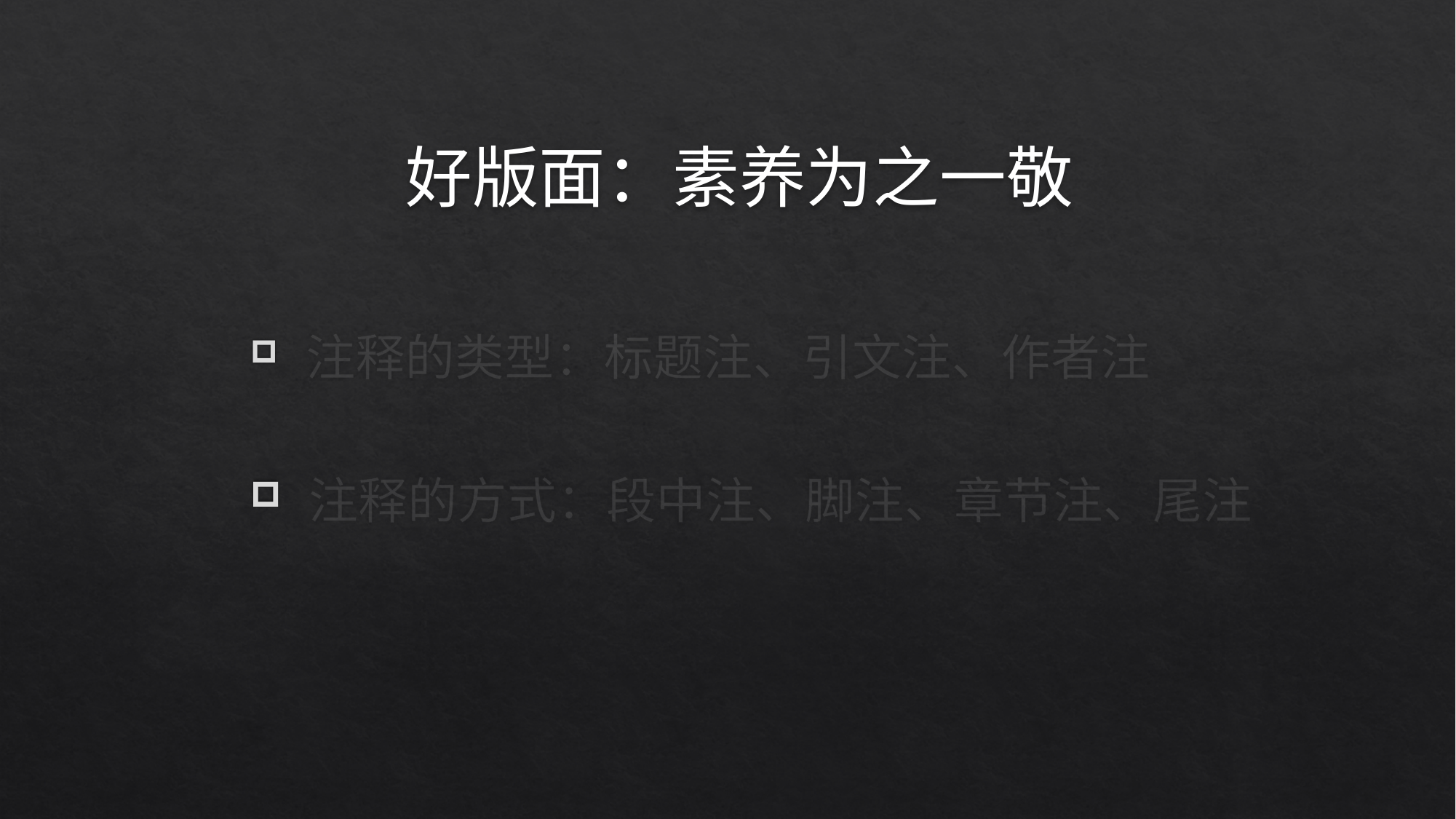

好版面：素养为之一敬
 注释的类型：标题注、引文注、作者注
 注释的方式：段中注、脚注、章节注、尾注